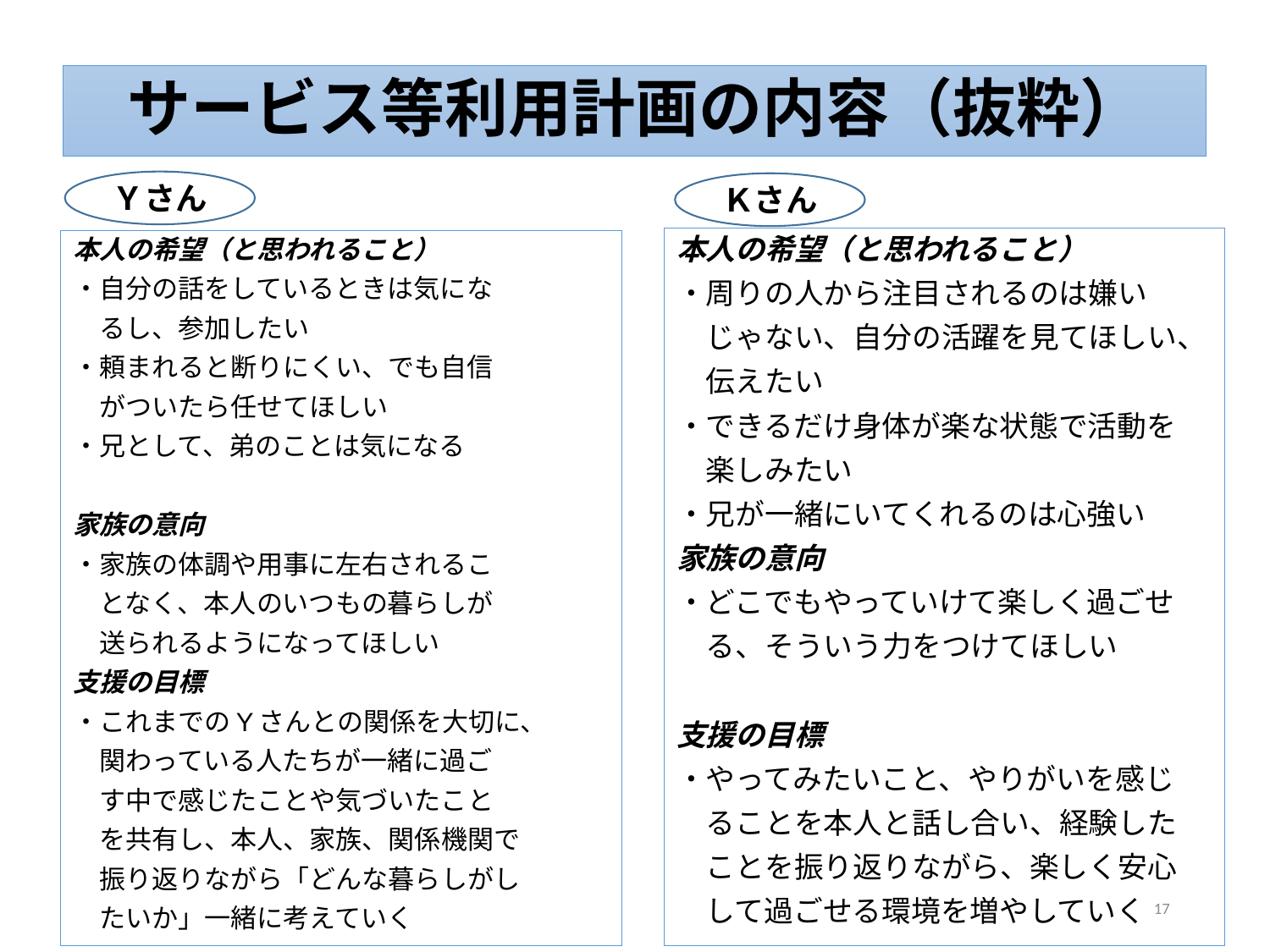

サービス等利用計画の内容（抜粋）
Ｙさん
Ｋさん
本人の希望（と思われること）
・周りの人から注目されるのは嫌い
　じゃない、自分の活躍を見てほしい、
　伝えたい
・できるだけ身体が楽な状態で活動を
　楽しみたい
・兄が一緒にいてくれるのは心強い
家族の意向
・どこでもやっていけて楽しく過ごせ
　る、そういう力をつけてほしい

支援の目標
・やってみたいこと、やりがいを感じ
　ることを本人と話し合い、経験した
　ことを振り返りながら、楽しく安心
　して過ごせる環境を増やしていく
本人の希望（と思われること）
・自分の話をしているときは気にな
　るし、参加したい
・頼まれると断りにくい、でも自信
　がついたら任せてほしい
・兄として、弟のことは気になる

家族の意向
・家族の体調や用事に左右されるこ
　となく、本人のいつもの暮らしが
　送られるようになってほしい
支援の目標
・これまでのYさんとの関係を大切に、
　関わっている人たちが一緒に過ご
　す中で感じたことや気づいたこと
　を共有し、本人、家族、関係機関で
　振り返りながら「どんな暮らしがし
　たいか」一緒に考えていく

17